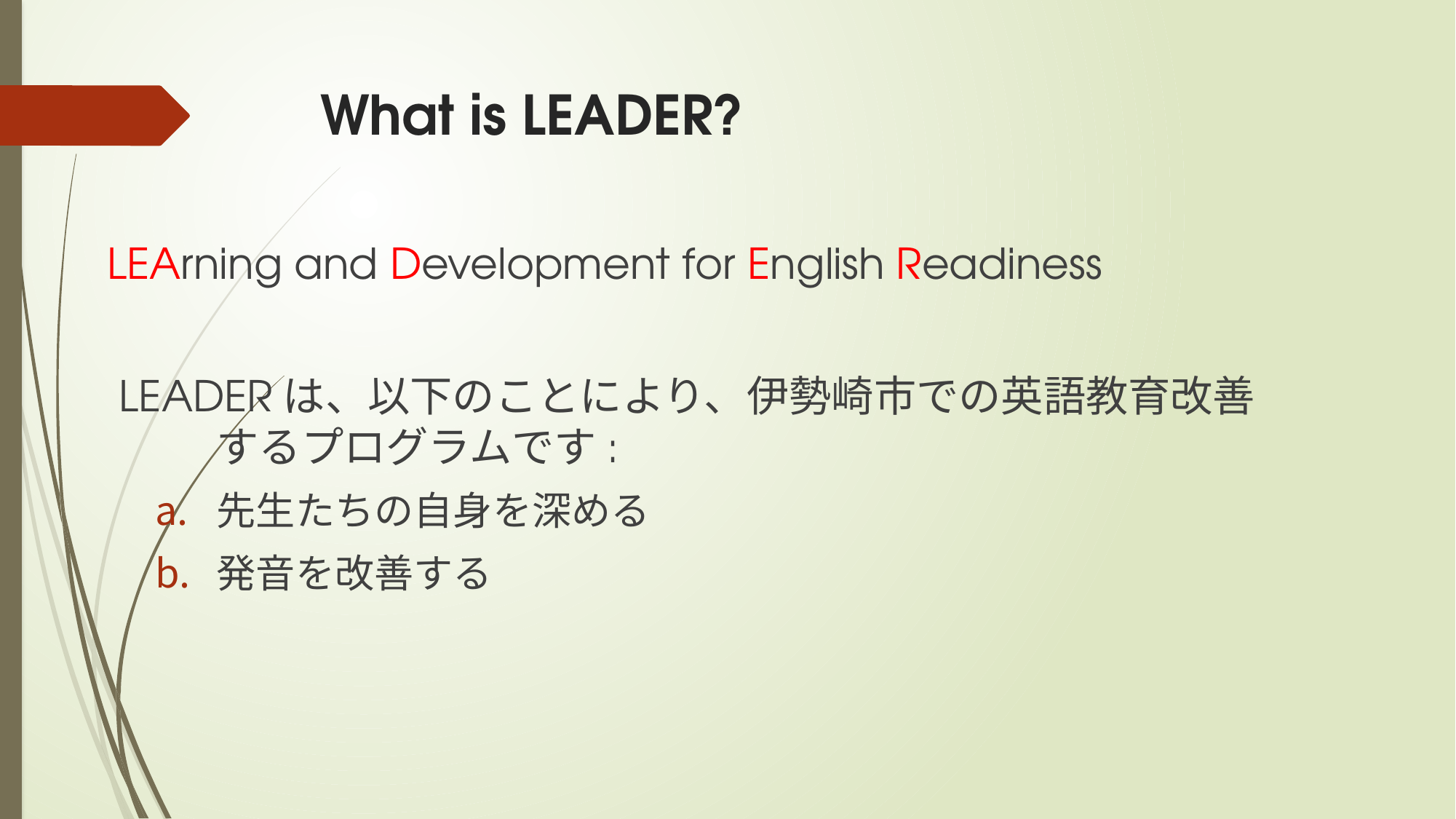

# What is LEADER?
LEArning and Development for English Readiness

 LEADERは、以下のことにより、伊勢崎市での英語教育改善　	するプログラムです:
先生たちの自身を深める
発音を改善する